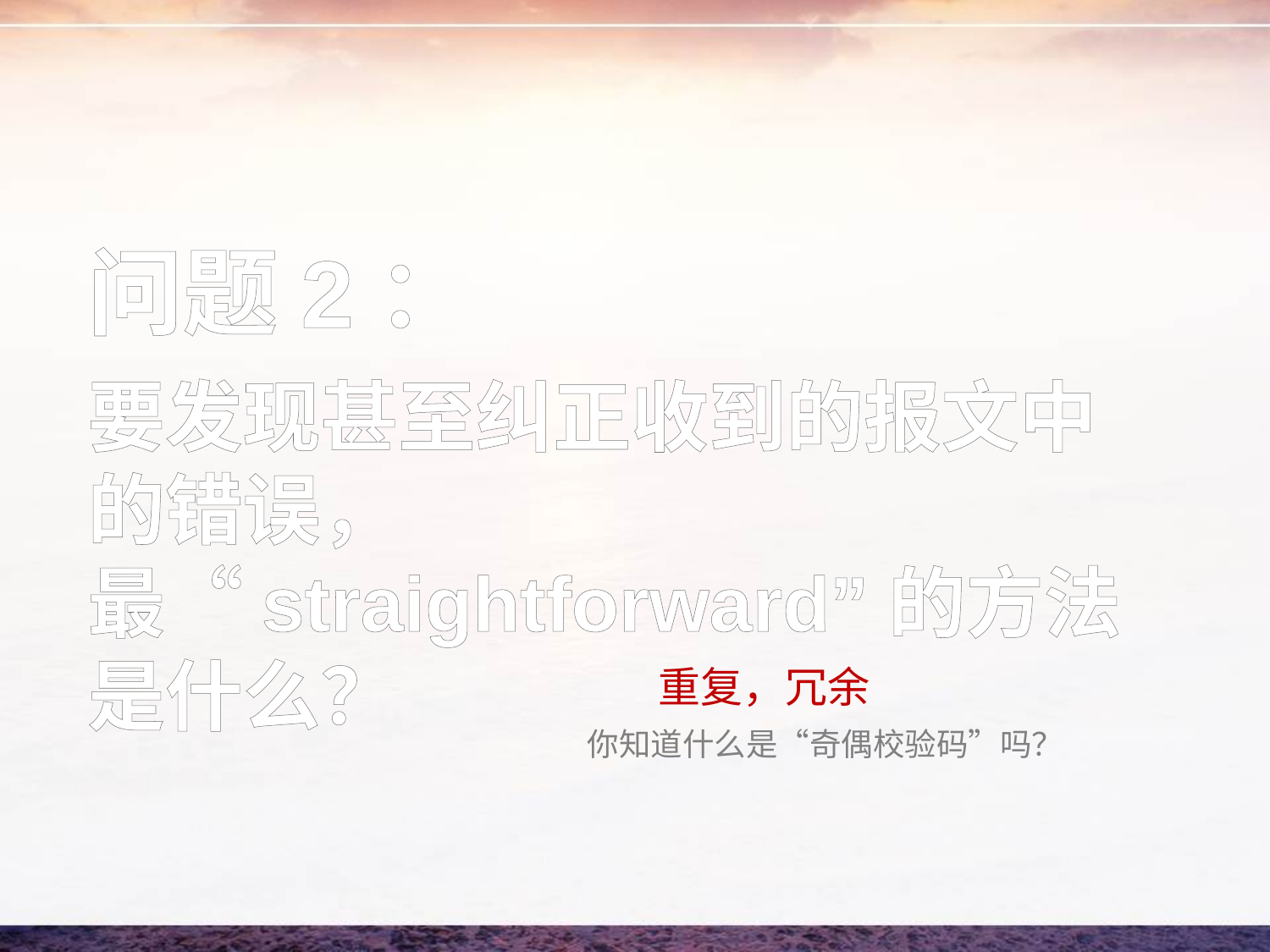

问题2：
要发现甚至纠正收到的报文中的错误，最“straightforward”的方法是什么？
重复，冗余
你知道什么是“奇偶校验码”吗？